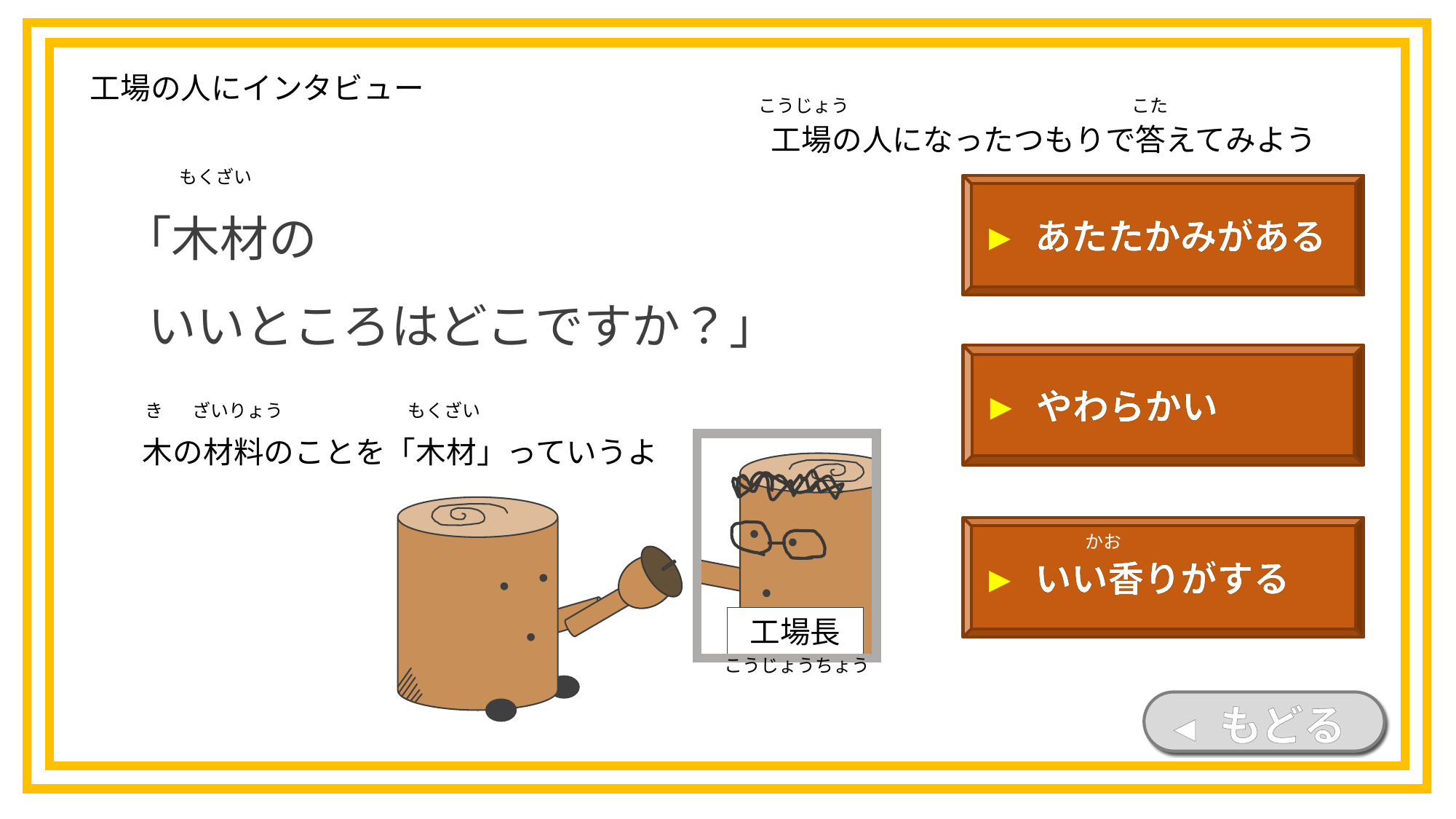

工場の人にインタビュー
こうじょう
こた
工場の人になったつもりで答えてみよう
「木材の
 いいところはどこですか？」
もくざい
► あたたかみがある
► やわらかい
き
ざいりょう
もくざい
木の材料のことを「木材」っていうよ

► いい香りがする

かお

工場長

こうじょうちょう

◄ もどる